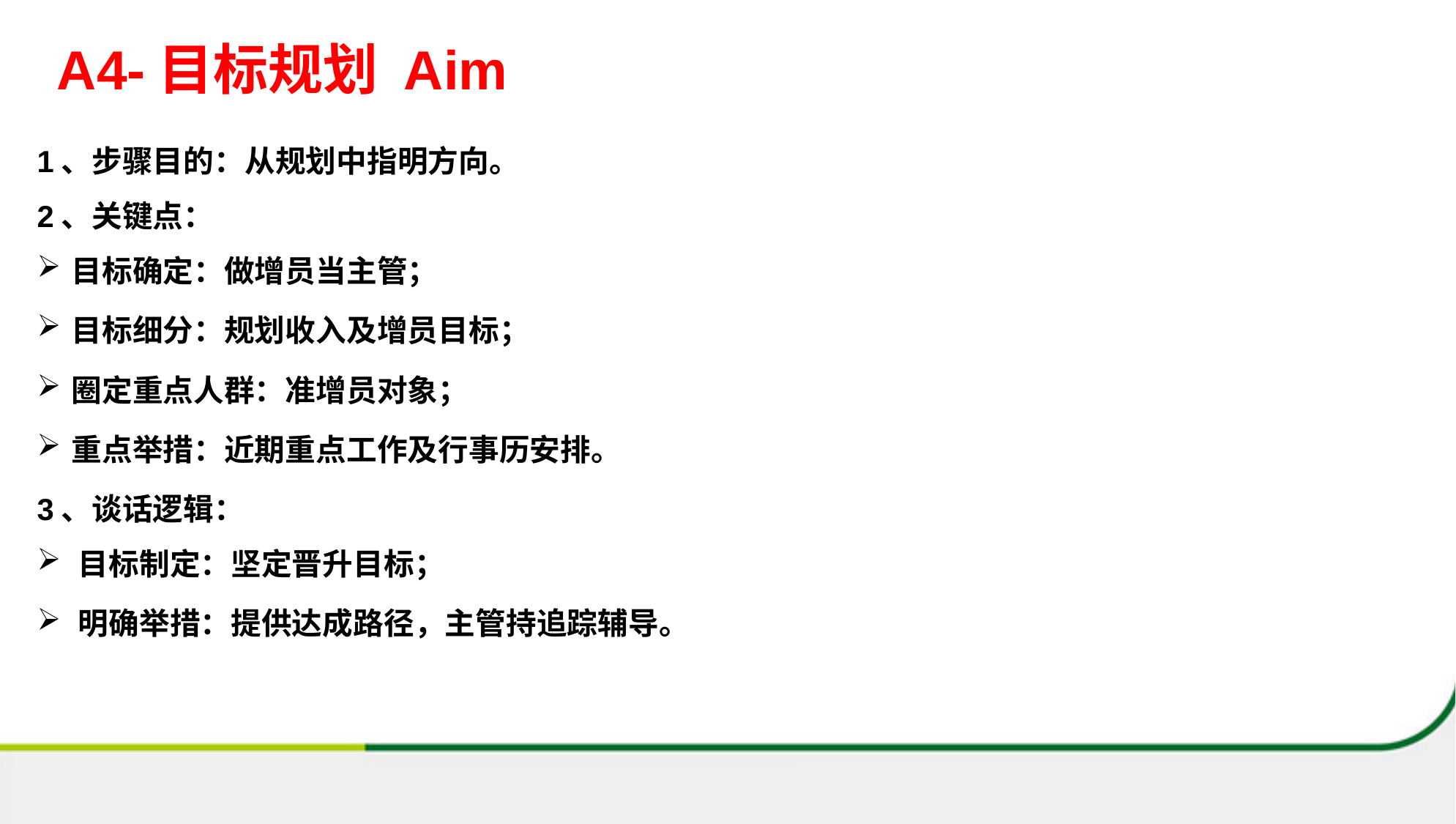

A4-目标规划 Aim
1、步骤目的：从规划中指明方向。
2、关键点：
目标确定：做增员当主管；
目标细分：规划收入及增员目标；
圈定重点人群：准增员对象；
重点举措：近期重点工作及行事历安排。
3、谈话逻辑：
目标制定：坚定晋升目标；
明确举措：提供达成路径，主管持追踪辅导。